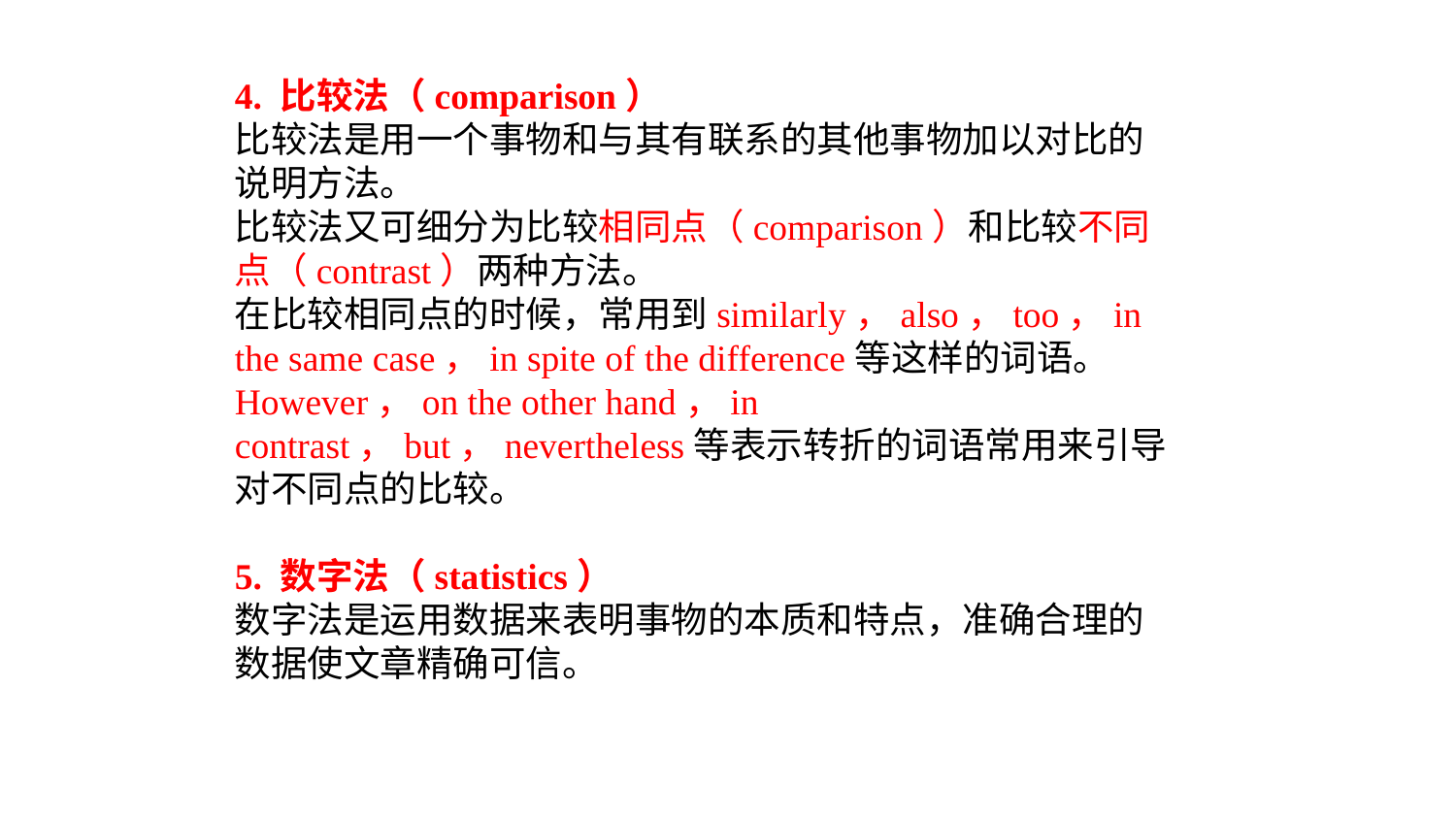

4. 比较法（comparison）
比较法是用一个事物和与其有联系的其他事物加以对比的说明方法。
比较法又可细分为比较相同点（comparison）和比较不同点（contrast）两种方法。
在比较相同点的时候，常用到similarly，also，too，in the same case，in spite of the difference等这样的词语。
However，on the other hand，in contrast，but，nevertheless等表示转折的词语常用来引导对不同点的比较。

5. 数字法（statistics）
数字法是运用数据来表明事物的本质和特点，准确合理的数据使文章精确可信。